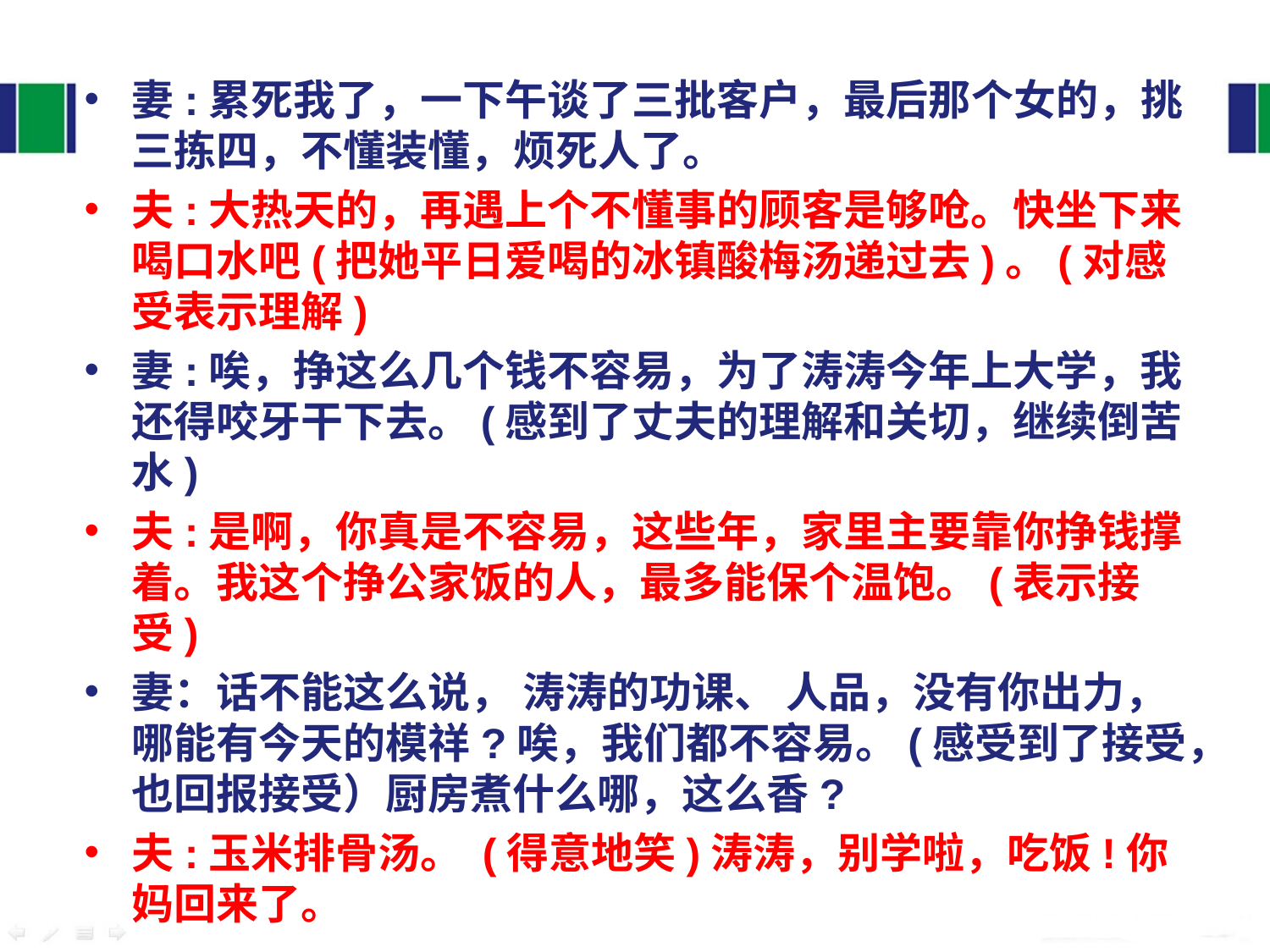

妻:累死我了，一下午谈了三批客户，最后那个女的，挑三拣四，不懂装懂，烦死人了。
夫:大热天的，再遇上个不懂事的顾客是够呛。快坐下来喝口水吧(把她平日爱喝的冰镇酸梅汤递过去)。(对感受表示理解)
妻:唉，挣这么几个钱不容易，为了涛涛今年上大学，我还得咬牙干下去。(感到了丈夫的理解和关切，继续倒苦水)
夫:是啊，你真是不容易，这些年，家里主要靠你挣钱撑着。我这个挣公家饭的人，最多能保个温饱。(表示接受)
妻：话不能这么说， 涛涛的功课、 人品，没有你出力，哪能有今天的模祥?唉，我们都不容易。(感受到了接受，也回报接受）厨房煮什么哪，这么香?
夫:玉米排骨汤。 (得意地笑)涛涛，别学啦，吃饭!你妈回来了。